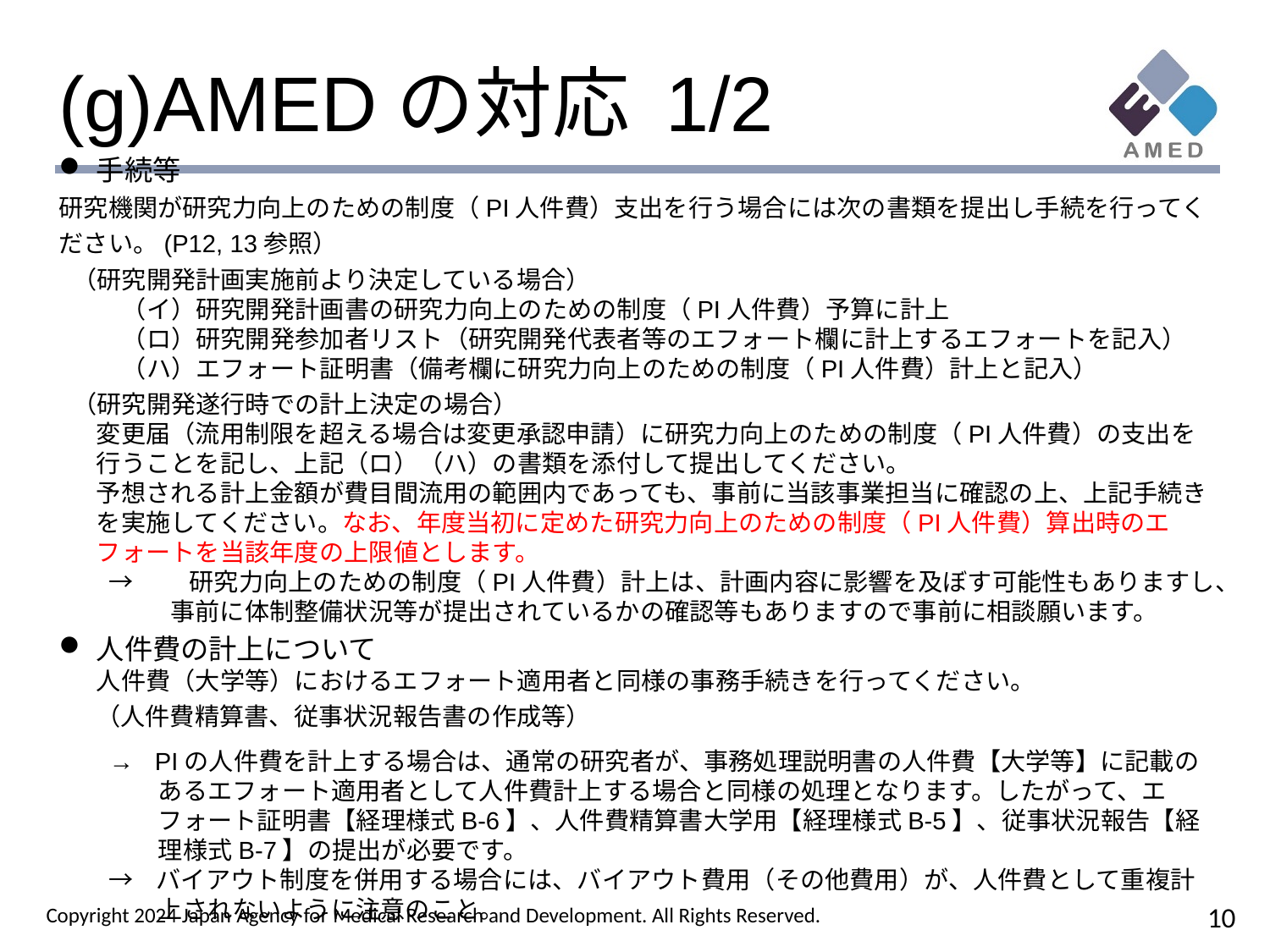

# (g)AMEDの対応 1/2

手続等
研究機関が研究力向上のための制度（PI人件費）支出を行う場合には次の書類を提出し手続を行ってください。(P12, 13参照）

（研究開発計画実施前より決定している場合）
　　（イ）研究開発計画書の研究力向上のための制度（PI人件費）予算に計上
　　（ロ）研究開発参加者リスト（研究開発代表者等のエフォート欄に計上するエフォートを記入）
　　（ハ）エフォート証明書（備考欄に研究力向上のための制度（PI人件費）計上と記入）

（研究開発遂行時での計上決定の場合）
変更届（流用制限を超える場合は変更承認申請）に研究力向上のための制度（PI人件費）の支出を行うことを記し、上記（ロ）（ハ）の書類を添付して提出してください。
予想される計上金額が費目間流用の範囲内であっても、事前に当該事業担当に確認の上、上記手続きを実施してください。なお、年度当初に定めた研究力向上のための制度（PI人件費）算出時のエフォートを当該年度の上限値とします。
→　　研究力向上のための制度（PI人件費）計上は、計画内容に影響を及ぼす可能性もありますし、事前に体制整備状況等が提出されているかの確認等もありますので事前に相談願います。

人件費の計上について
人件費（大学等）におけるエフォート適用者と同様の事務手続きを行ってください。
（人件費精算書、従事状況報告書の作成等）

→   PIの人件費を計上する場合は、通常の研究者が、事務処理説明書の人件費【大学等】に記載のあるエフォート適用者として人件費計上する場合と同様の処理となります。したがって、エフォート証明書【経理様式B-6】、人件費精算書大学用【経理様式B-5】、従事状況報告【経理様式B-7】の提出が必要です。
→   バイアウト制度を併用する場合には、バイアウト費用（その他費用）が、人件費として重複計上されないように注意のこと。

10